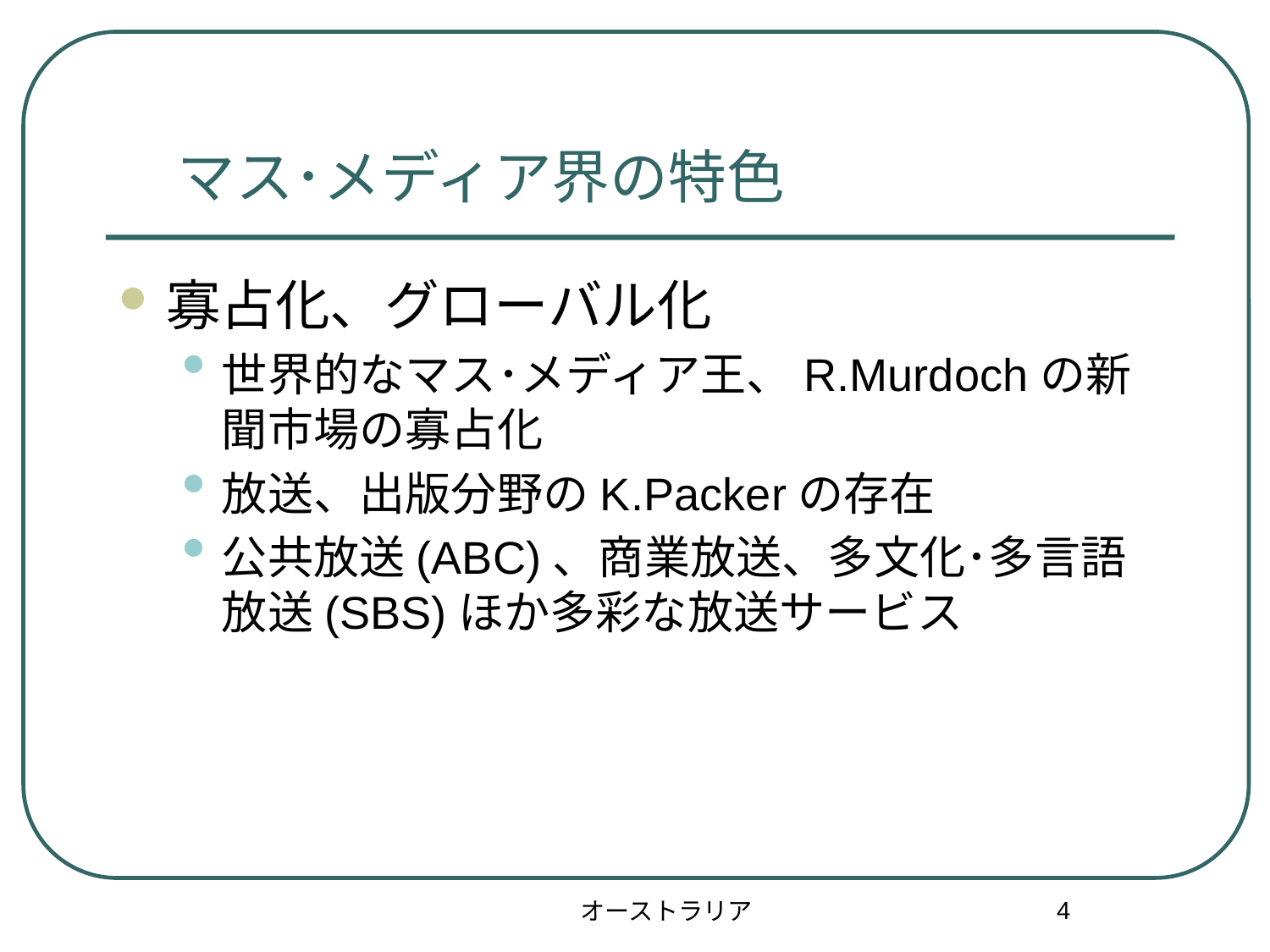

# マス･メディア界の特色
寡占化、グローバル化
世界的なマス･メディア王、R.Murdochの新聞市場の寡占化
放送、出版分野のK.Packerの存在
公共放送(ABC)、商業放送、多文化･多言語放送(SBS)ほか多彩な放送サービス

4
オーストラリア